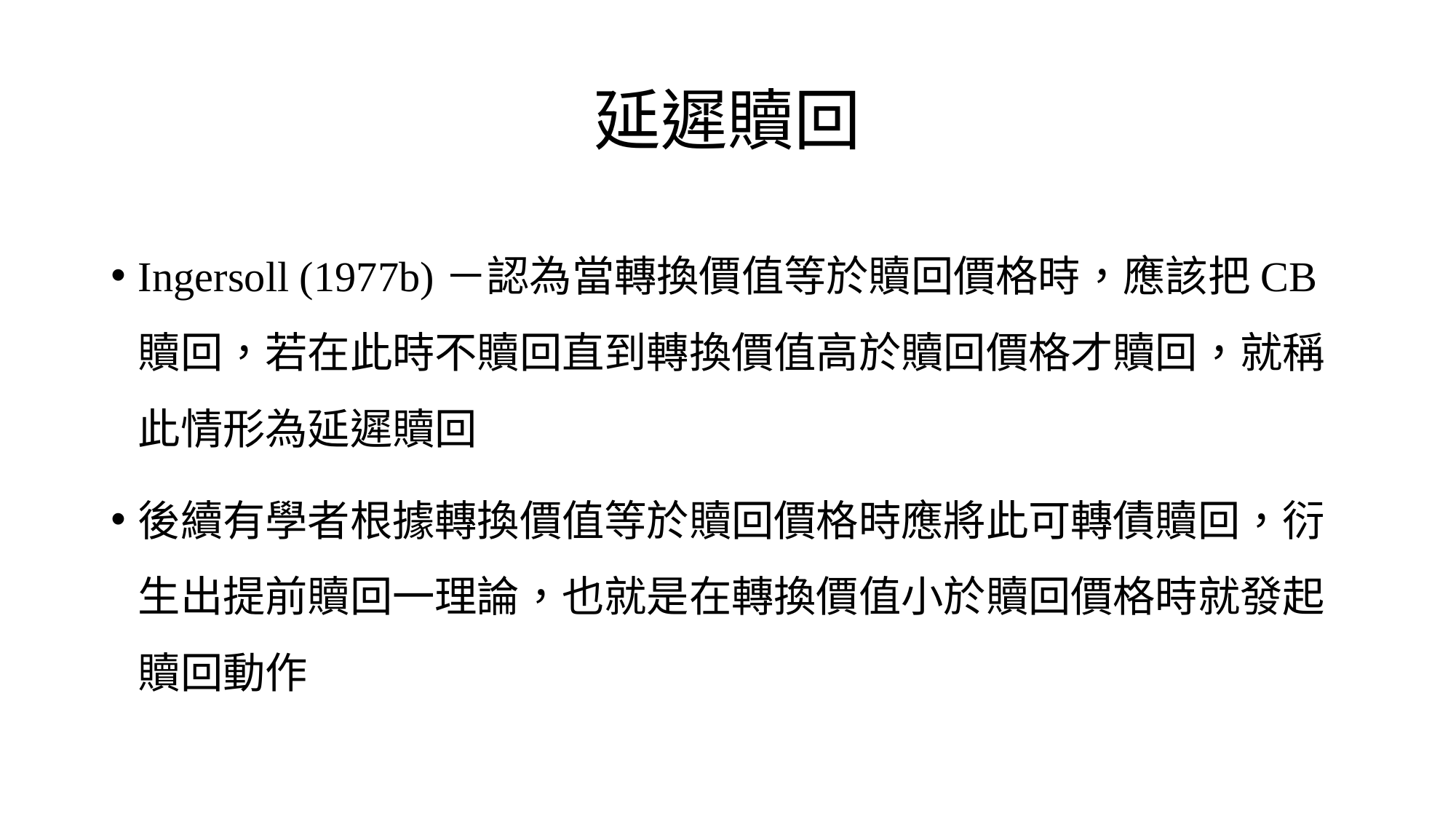

# 延遲贖回
Ingersoll (1977b)－認為當轉換價值等於贖回價格時，應該把CB贖回，若在此時不贖回直到轉換價值高於贖回價格才贖回，就稱此情形為延遲贖回
後續有學者根據轉換價值等於贖回價格時應將此可轉債贖回，衍生出提前贖回一理論，也就是在轉換價值小於贖回價格時就發起贖回動作